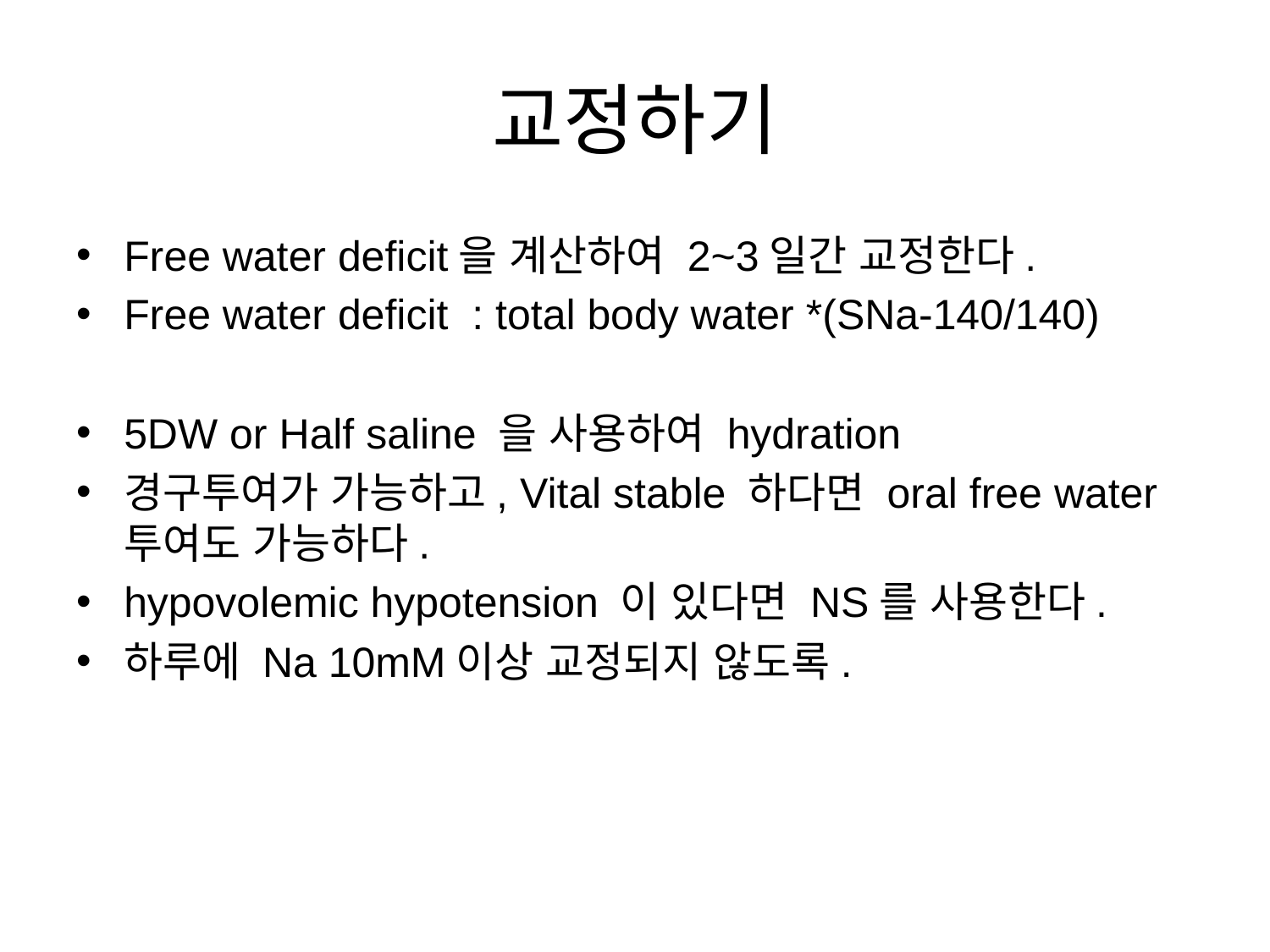

# 교정하기
Free water deficit을 계산하여 2~3일간 교정한다.
Free water deficit  : total body water *(SNa-140/140)

5DW or Half saline 을 사용하여 hydration
경구투여가 가능하고, Vital stable 하다면 oral free water 투여도 가능하다.
hypovolemic hypotension 이 있다면 NS를 사용한다.
하루에 Na 10mM이상 교정되지 않도록.